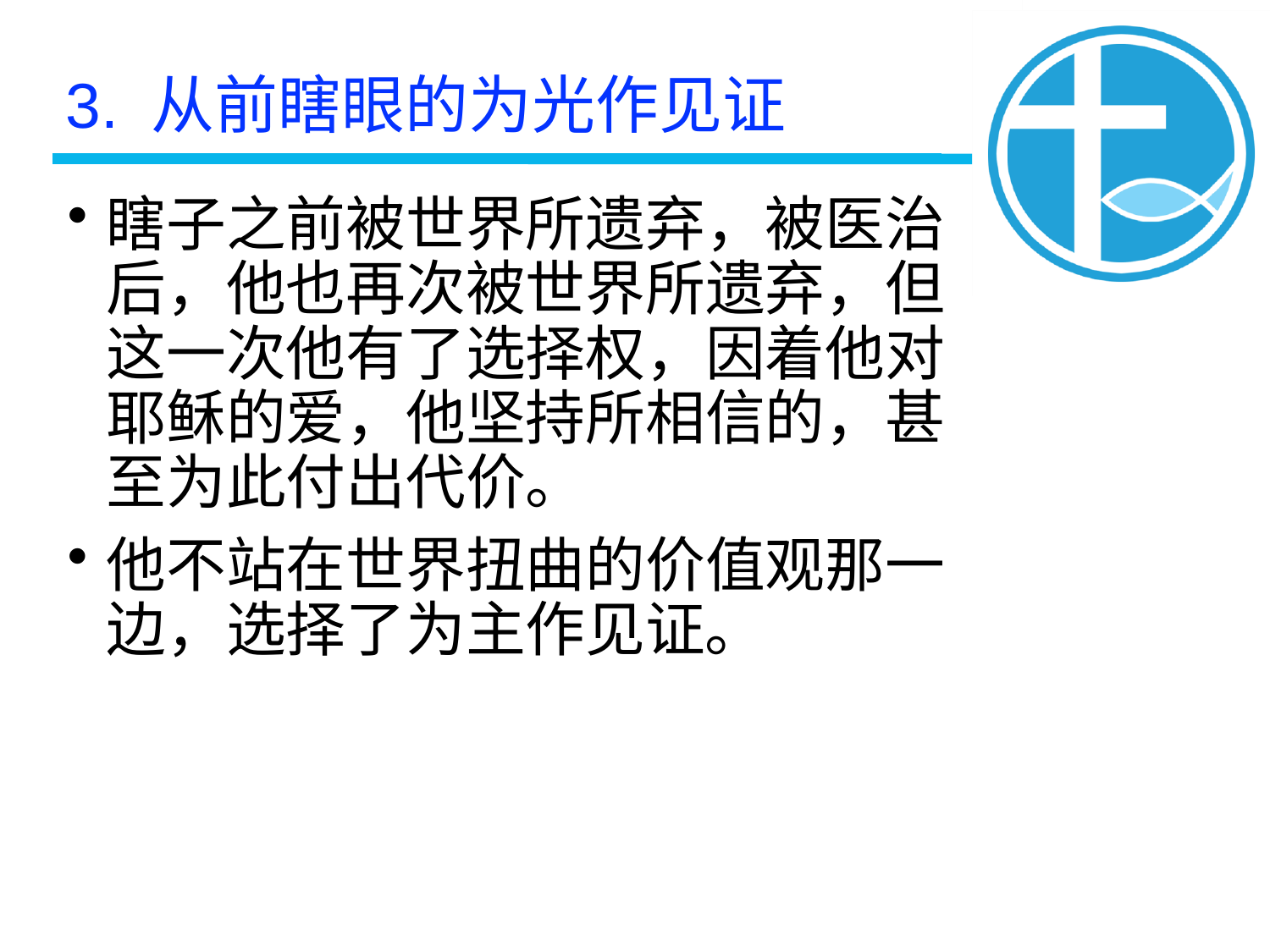

3. 从前瞎眼的为光作见证
瞎子之前被世界所遗弃，被医治后，他也再次被世界所遗弃，但这一次他有了选择权，因着他对耶稣的爱，他坚持所相信的，甚至为此付出代价。
他不站在世界扭曲的价值观那一边，选择了为主作见证。